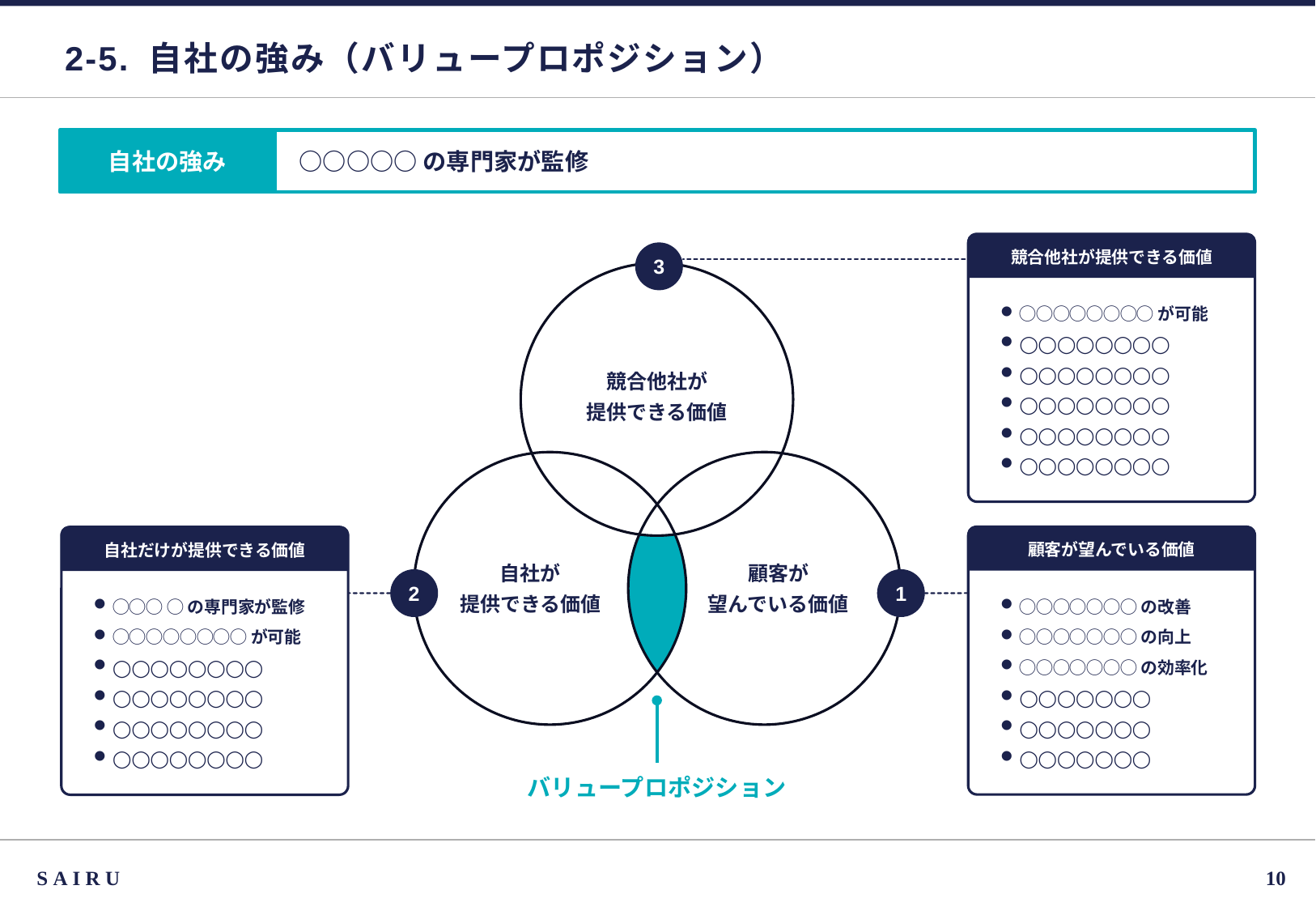

# 2-5. 自社の強み（バリュープロポジション）
自社の強み
○○○○○の専門家が監修

競合他社が提供できる価値
3

競合他社が
提供できる価値

自社が
提供できる価値
顧客が
望んでいる価値
2
1
バリュープロポジション
◯◯◯◯◯◯◯◯が可能
◯◯◯◯◯◯◯◯
◯◯◯◯◯◯◯◯
◯◯◯◯◯◯◯◯
◯◯◯◯◯◯◯◯
◯◯◯◯◯◯◯◯

顧客が望んでいる価値

自社だけが提供できる価値
◯◯◯◯◯◯◯の改善
◯◯◯◯◯◯◯の向上
◯◯◯◯◯◯◯の効率化
◯◯◯◯◯◯◯
◯◯◯◯◯◯◯
◯◯◯◯◯◯◯
◯◯◯ ◯の専門家が監修
◯◯◯◯◯◯◯◯が可能
◯◯◯◯◯◯◯◯
◯◯◯◯◯◯◯◯
◯◯◯◯◯◯◯◯
◯◯◯◯◯◯◯◯
SAIRU
10